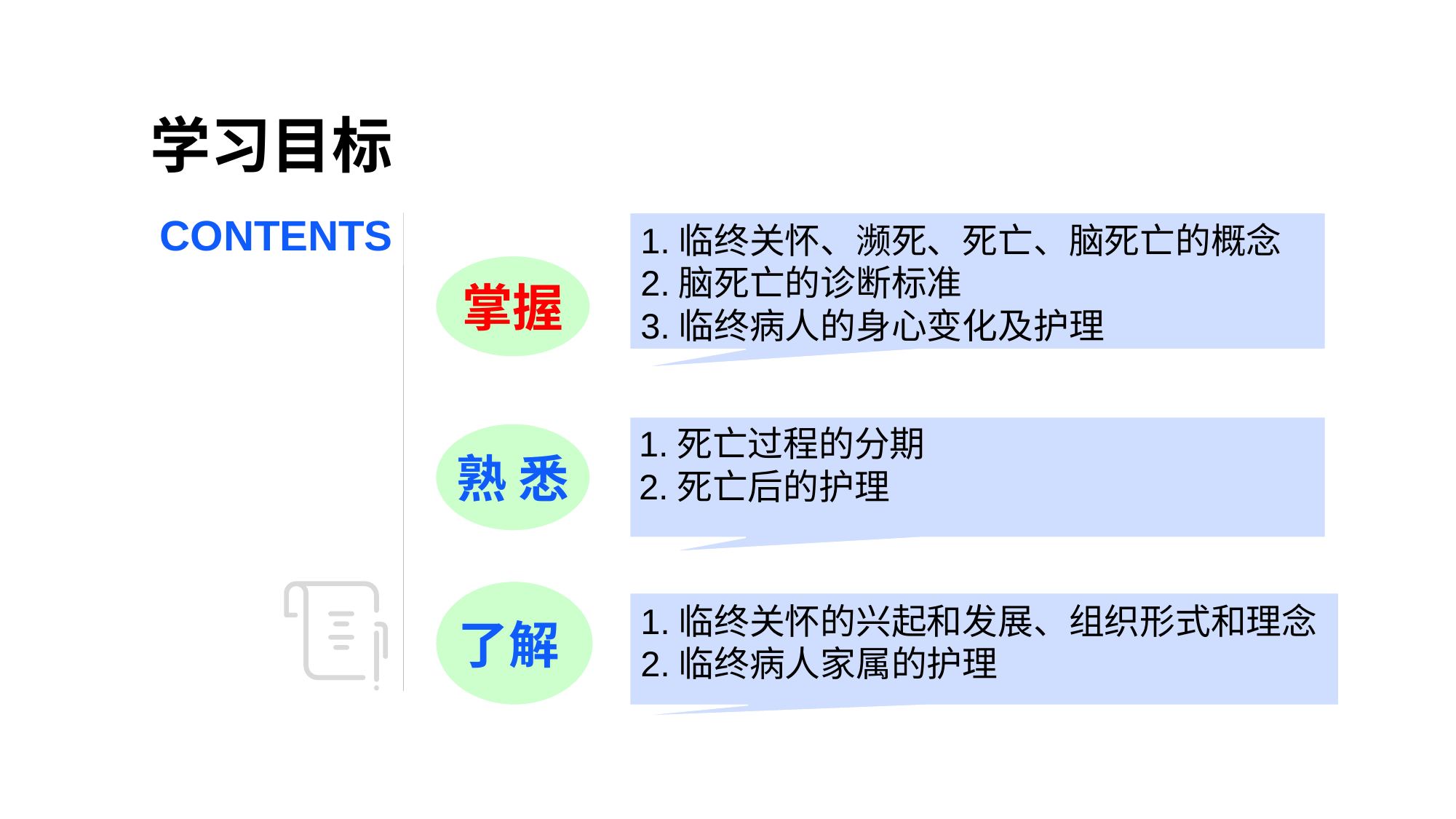

学习目标
CO NTENTS

1.临终关怀、濒死、死亡、脑死亡的概念
2.脑死亡的诊断标准
3.临终病人的身心变化及护理
掌握
1.死亡过程的分期
2.死亡后的护理
熟 悉
了解
1.临终关怀的兴起和发展、组织形式和理念
2.临终病人家属的护理